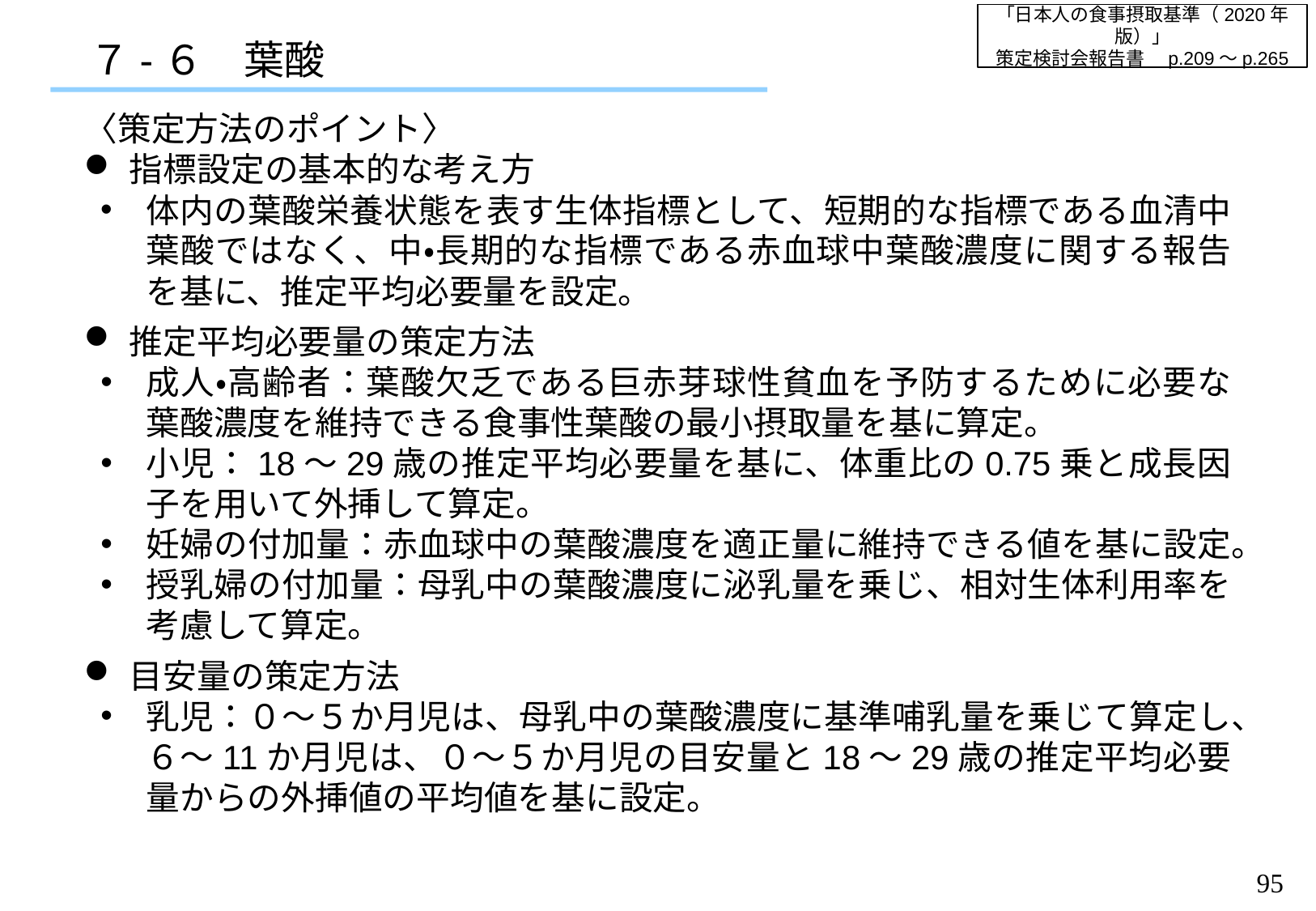

「日本人の食事摂取基準（2020年版）」
策定検討会報告書　p.209～p.265
７-６　葉酸

〈策定方法のポイント〉
指標設定の基本的な考え方
体内の葉酸栄養状態を表す生体指標として、短期的な指標である血清中葉酸ではなく、中・長期的な指標である赤血球中葉酸濃度に関する報告を基に、推定平均必要量を設定。
推定平均必要量の策定方法
成人・高齢者：葉酸欠乏である巨赤芽球性貧血を予防するために必要な葉酸濃度を維持できる食事性葉酸の最小摂取量を基に算定。
小児：18～29歳の推定平均必要量を基に、体重比の0.75乗と成長因子を用いて外挿して算定。
妊婦の付加量：赤血球中の葉酸濃度を適正量に維持できる値を基に設定。
授乳婦の付加量：母乳中の葉酸濃度に泌乳量を乗じ、相対生体利用率を考慮して算定。
目安量の策定方法
乳児：０～５か月児は、母乳中の葉酸濃度に基準哺乳量を乗じて算定し、６～11か月児は、０～５か月児の目安量と18～29歳の推定平均必要量からの外挿値の平均値を基に設定。

95